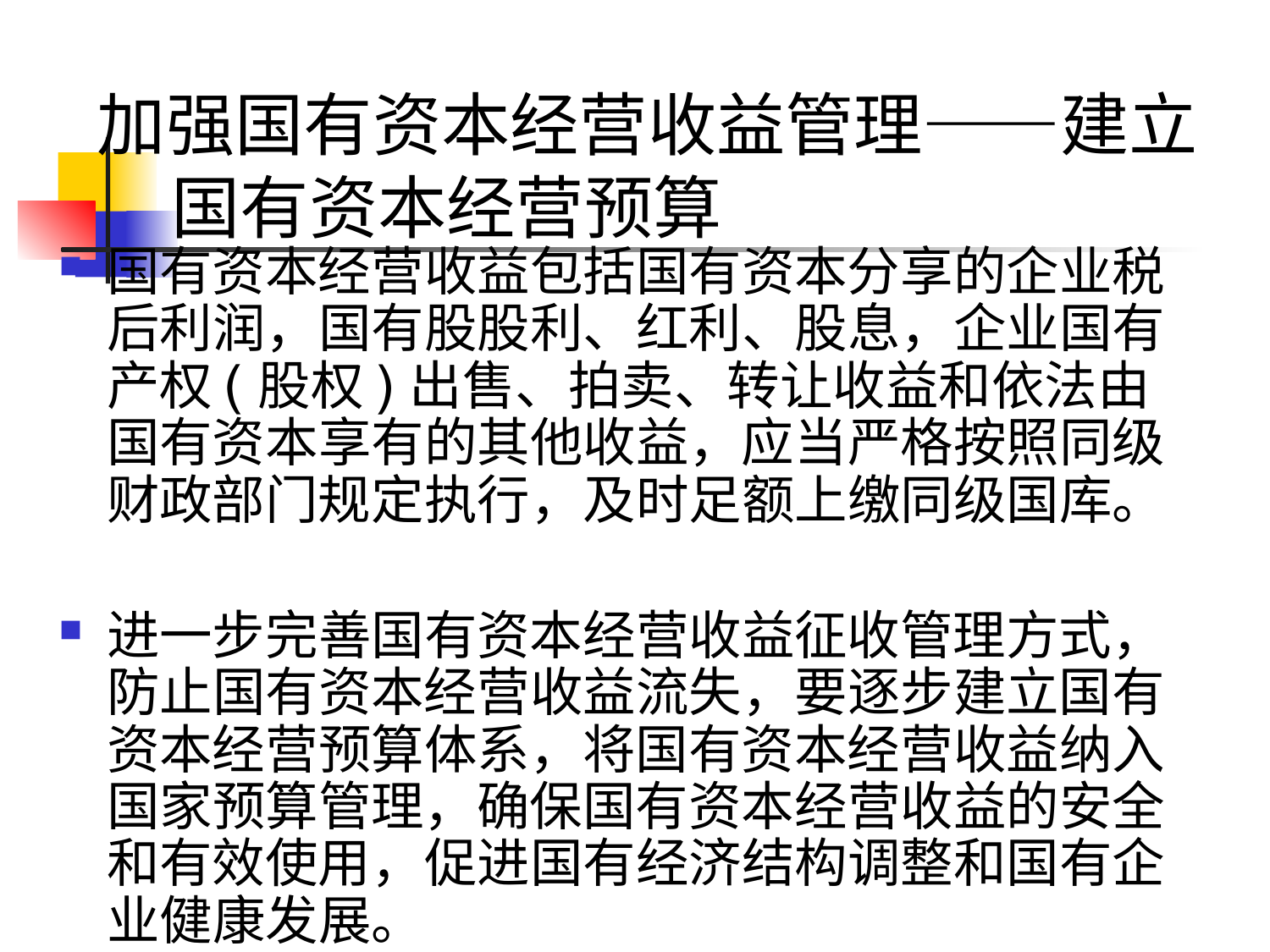

加强国有资本经营收益管理——建立国有资本经营预算
国有资本经营收益包括国有资本分享的企业税后利润，国有股股利、红利、股息，企业国有产权(股权)出售、拍卖、转让收益和依法由国有资本享有的其他收益，应当严格按照同级财政部门规定执行，及时足额上缴同级国库。

进一步完善国有资本经营收益征收管理方式，防止国有资本经营收益流失，要逐步建立国有资本经营预算体系，将国有资本经营收益纳入国家预算管理，确保国有资本经营收益的安全和有效使用，促进国有经济结构调整和国有企业健康发展。